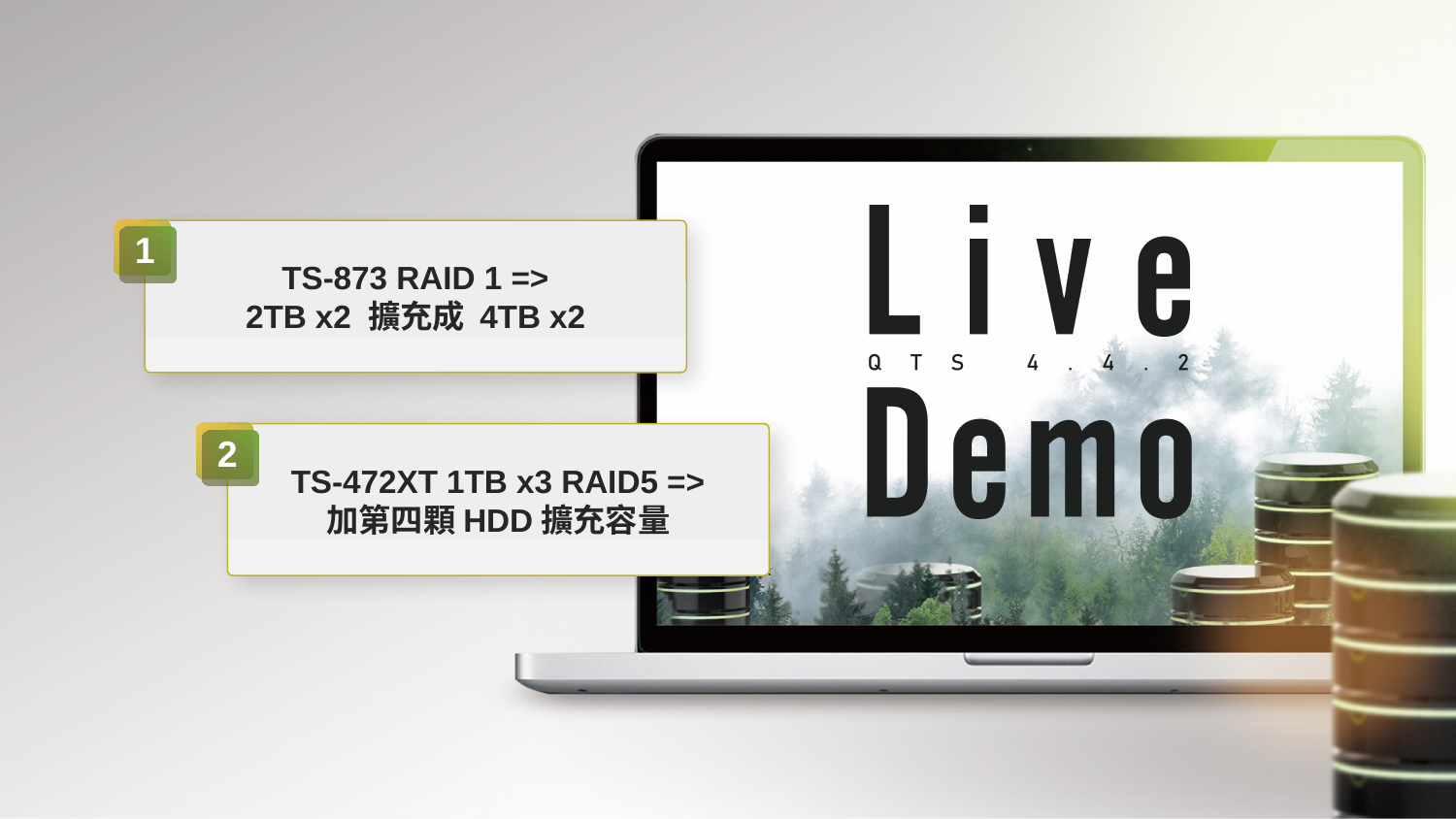

1

TS-873 RAID 1 =>
2TB x2 擴充成 4TB x2

2

TS-472XT 1TB x3 RAID5 =>
加第四顆HDD擴充容量